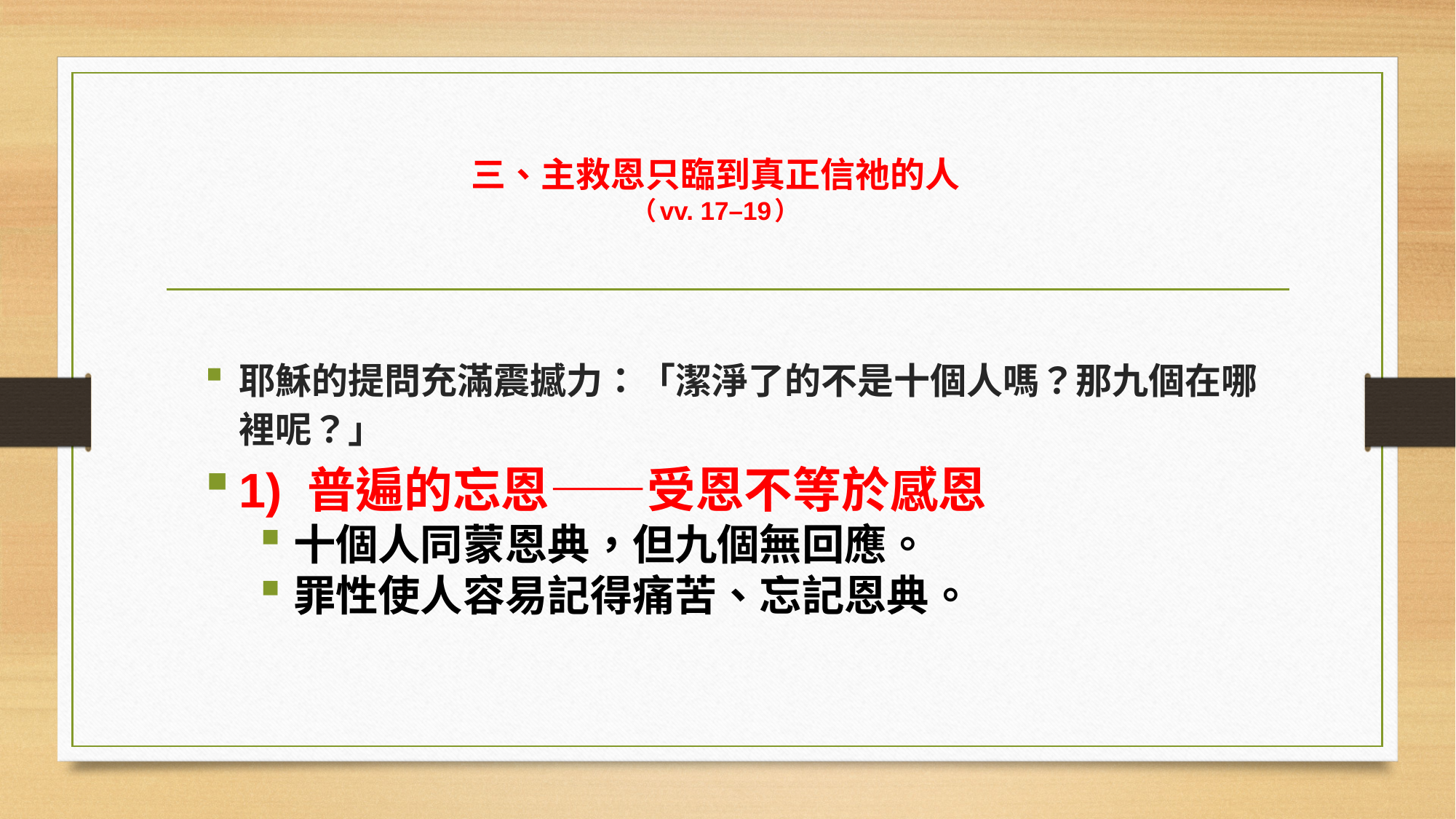

# 三、主救恩只臨到真正信祂的人 （vv. 17–19）
耶穌的提問充滿震撼力：「潔淨了的不是十個人嗎？那九個在哪裡呢？」
1) 普遍的忘恩——受恩不等於感恩
十個人同蒙恩典，但九個無回應。
罪性使人容易記得痛苦、忘記恩典。